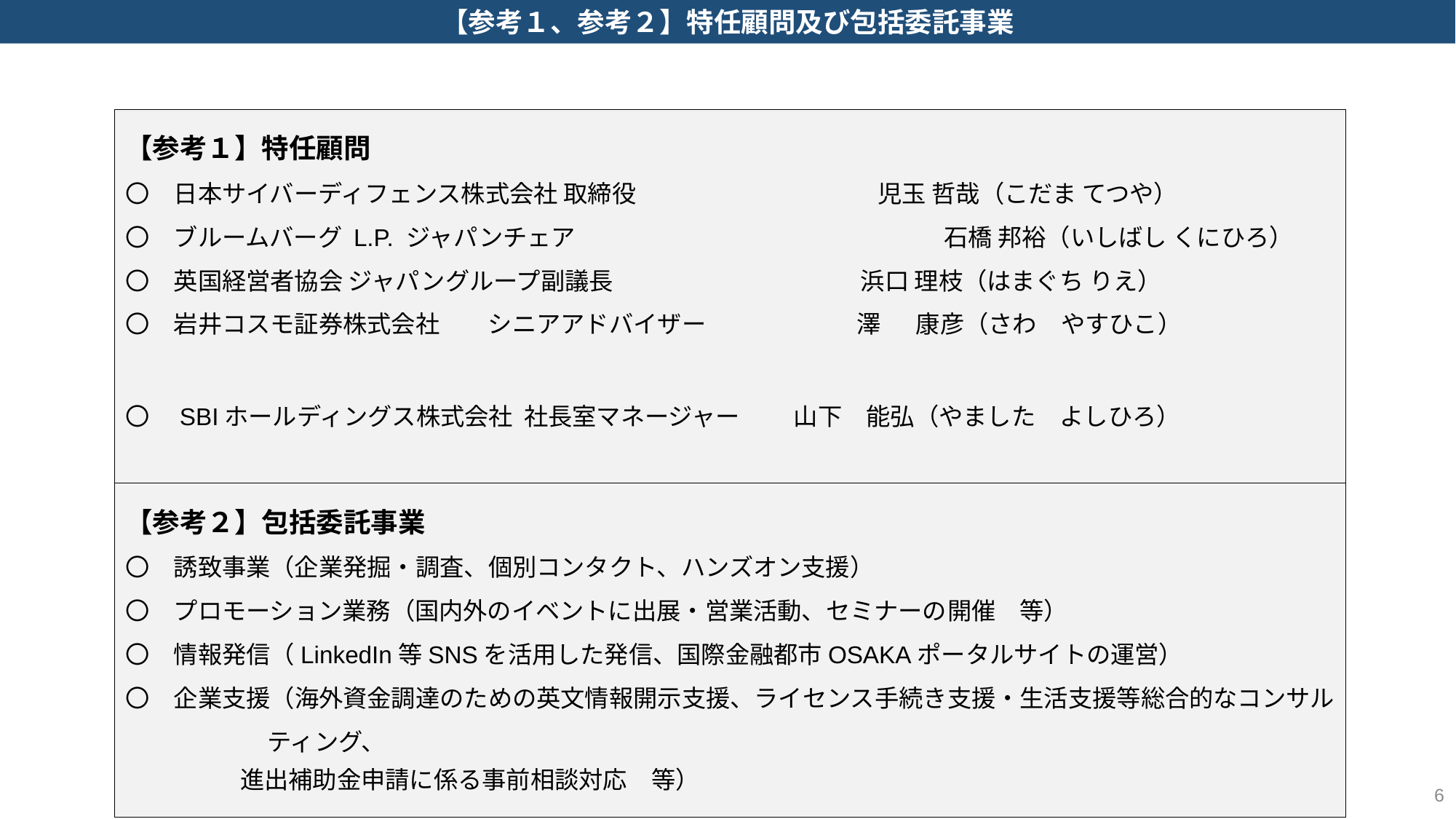

【参考１、参考２】特任顧問及び包括委託事業
【参考１】特任顧問
〇　日本サイバーディフェンス株式会社 取締役　　　　　　　　　　児玉 哲哉（こだま てつや）
〇　ブルームバーグ L.P. ジャパンチェア　　　　　　　　　　　 　　　　石橋 邦裕（いしばし くにひろ）
〇　英国経営者協会 ジャパングループ副議長　　　　　　 　　　　浜口 理枝（はまぐち りえ）
〇　岩井コスモ証券株式会社　　シニアアドバイザー　　 　　　　澤　  康彦（さわ　やすひこ）
〇　SBIホールディングス株式会社  社長室マネージャー　　 山下　能弘（やました　よしひろ）
【参考２】包括委託事業
〇　誘致事業（企業発掘・調査、個別コンタクト、ハンズオン支援）
〇　プロモーション業務（国内外のイベントに出展・営業活動、セミナーの開催　等）
〇　情報発信（LinkedIn等SNSを活用した発信、国際金融都市OSAKAポータルサイトの運営）
〇　企業支援（海外資金調達のための英文情報開示支援、ライセンス手続き支援・生活支援等総合的なコンサルティング、
                    進出補助金申請に係る事前相談対応　等）

6